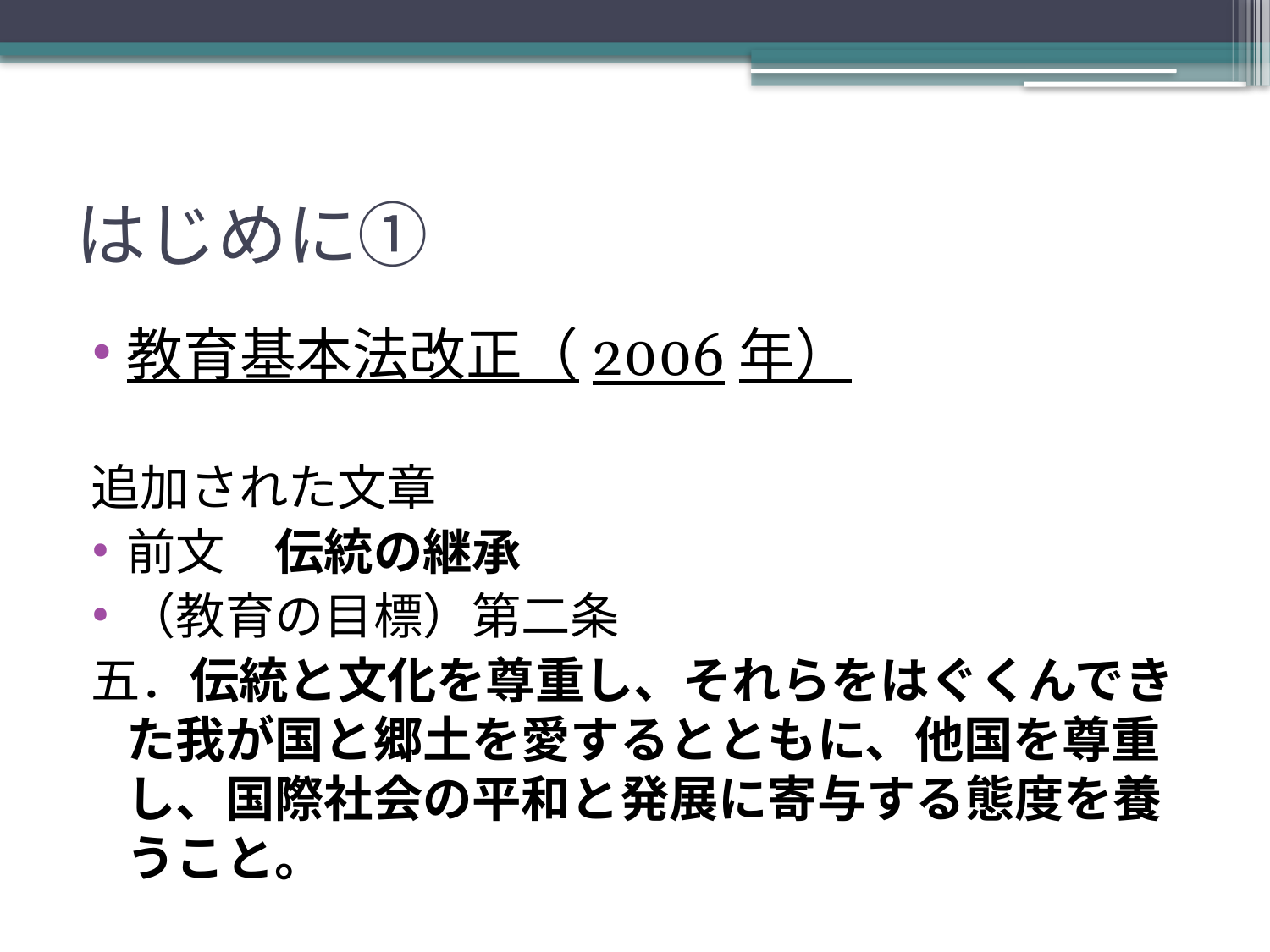

# はじめに①
教育基本法改正（2006年）

追加された文章
前文　伝統の継承
（教育の目標）第二条
五．伝統と文化を尊重し、それらをはぐくんできた我が国と郷土を愛するとともに、他国を尊重し、国際社会の平和と発展に寄与する態度を養うこと。